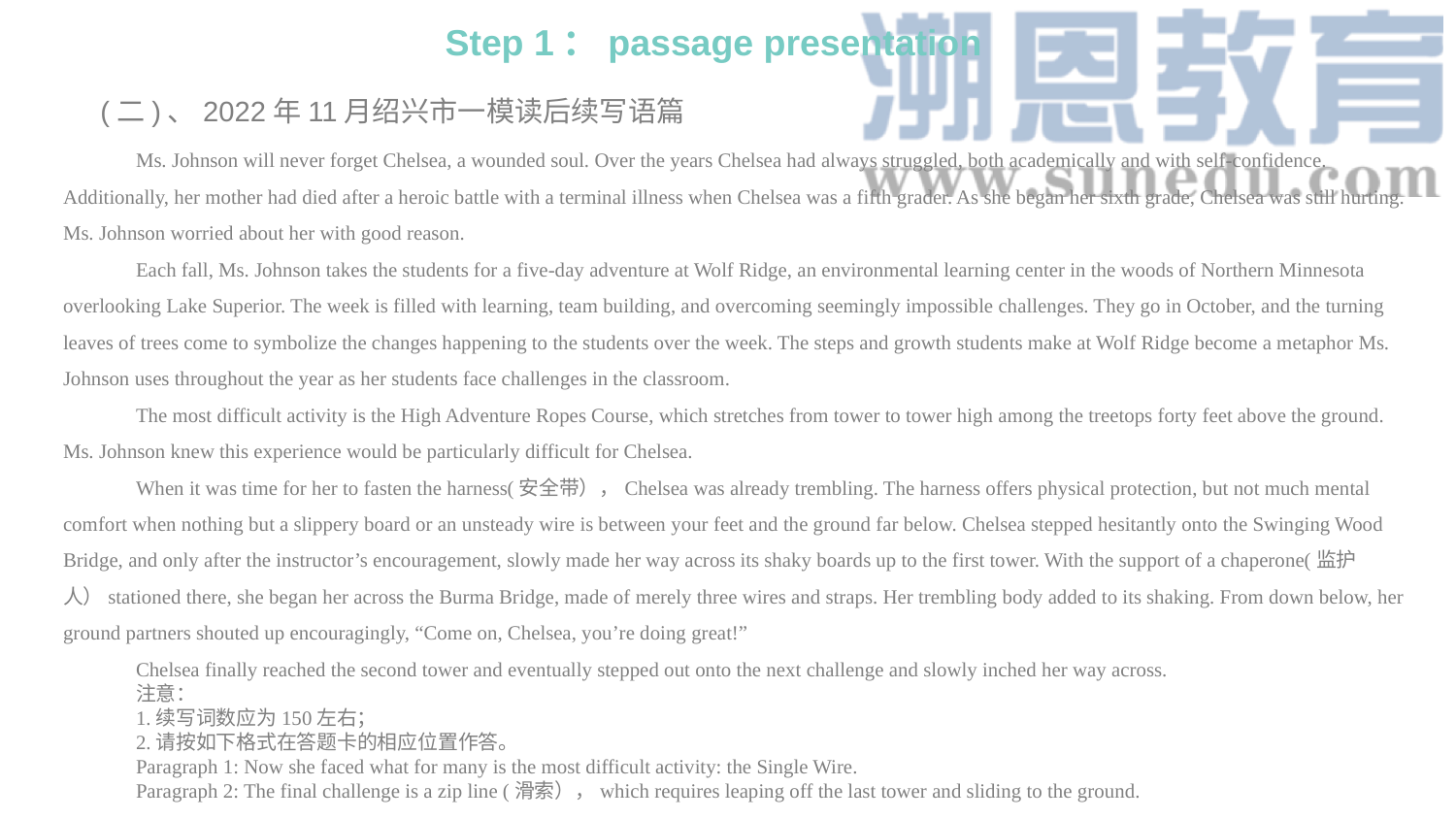

Step 1：passage presentation
(二)、2022年11月绍兴市一模读后续写语篇
Ms. Johnson will never forget Chelsea, a wounded soul. Over the years Chelsea had always struggled, both academically and with self-confidence. Additionally, her mother had died after a heroic battle with a terminal illness when Chelsea was a fifth grader. As she began her sixth grade, Chelsea was still hurting. Ms. Johnson worried about her with good reason.
Each fall, Ms. Johnson takes the students for a five-day adventure at Wolf Ridge, an environmental learning center in the woods of Northern Minnesota overlooking Lake Superior. The week is filled with learning, team building, and overcoming seemingly impossible challenges. They go in October, and the turning leaves of trees come to symbolize the changes happening to the students over the week. The steps and growth students make at Wolf Ridge become a metaphor Ms. Johnson uses throughout the year as her students face challenges in the classroom.
The most difficult activity is the High Adventure Ropes Course, which stretches from tower to tower high among the treetops forty feet above the ground. Ms. Johnson knew this experience would be particularly difficult for Chelsea.
When it was time for her to fasten the harness(安全带），Chelsea was already trembling. The harness offers physical protection, but not much mental comfort when nothing but a slippery board or an unsteady wire is between your feet and the ground far below. Chelsea stepped hesitantly onto the Swinging Wood Bridge, and only after the instructor’s encouragement, slowly made her way across its shaky boards up to the first tower. With the support of a chaperone(监护人）stationed there, she began her across the Burma Bridge, made of merely three wires and straps. Her trembling body added to its shaking. From down below, her ground partners shouted up encouragingly, “Come on, Chelsea, you’re doing great!”
Chelsea finally reached the second tower and eventually stepped out onto the next challenge and slowly inched her way across.
注意：
1.续写词数应为150左右；
2.请按如下格式在答题卡的相应位置作答。
Paragraph 1: Now she faced what for many is the most difficult activity: the Single Wire.
Paragraph 2: The final challenge is a zip line (滑索），which requires leaping off the last tower and sliding to the ground.